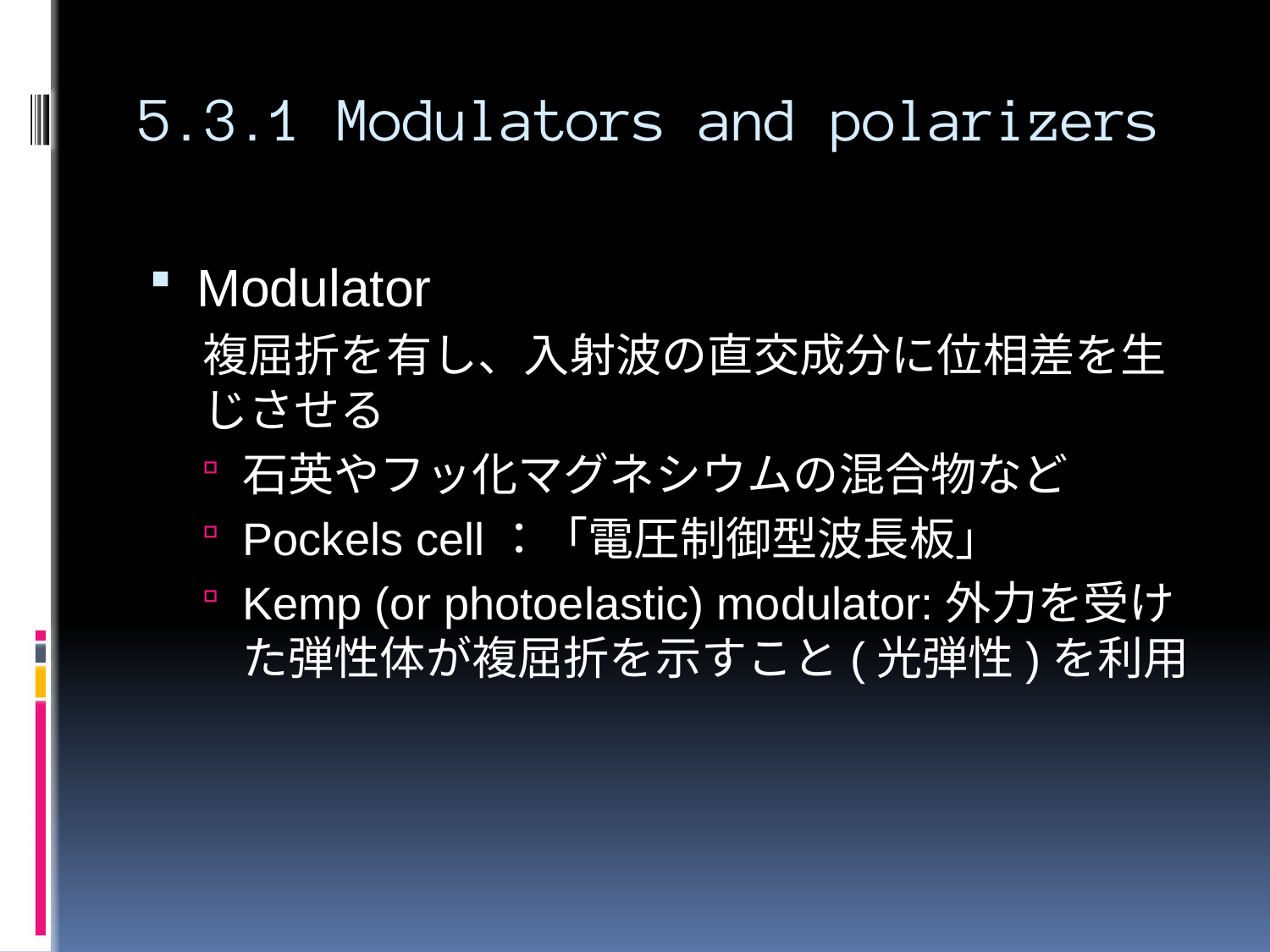

# 5.3.1 Modulators and polarizers
Modulator
複屈折を有し、入射波の直交成分に位相差を生じさせる
石英やフッ化マグネシウムの混合物など
Pockels cell：「電圧制御型波長板」
Kemp (or photoelastic) modulator:外力を受けた弾性体が複屈折を示すこと(光弾性)を利用